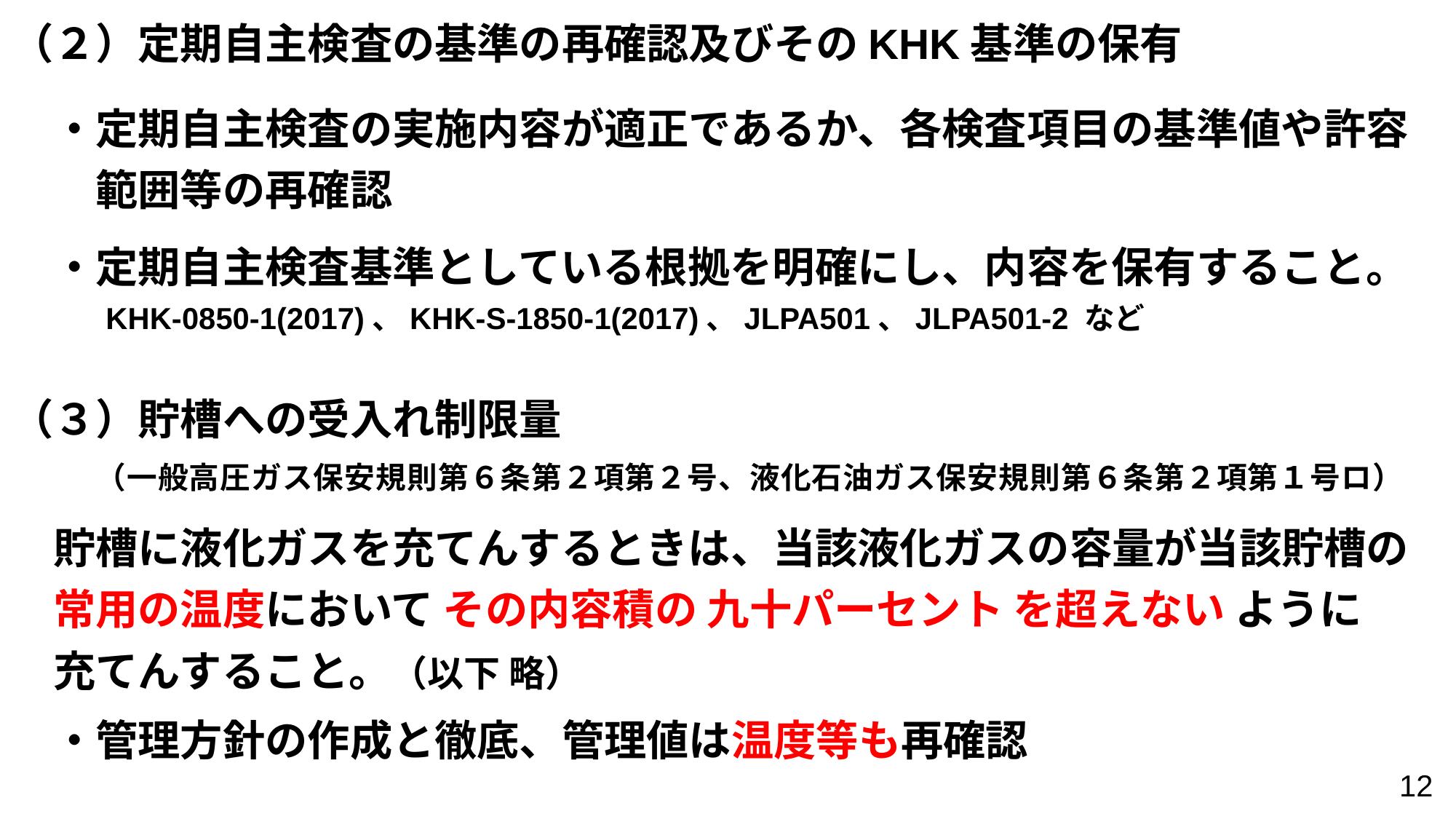

（２）定期自主検査の基準の再確認及びそのKHK基準の保有

　・定期自主検査の実施内容が適正であるか、各検査項目の基準値や許容
　　範囲等の再確認
　・定期自主検査基準としている根拠を明確にし、内容を保有すること。
　　KHK-0850-1(2017)、KHK-S-1850-1(2017)、JLPA501、JLPA501-2 など

（３）貯槽への受入れ制限量
　　（一般高圧ガス保安規則第６条第２項第２号、液化石油ガス保安規則第６条第２項第１号ロ）

　貯槽に液化ガスを充てんするときは、当該液化ガスの容量が当該貯槽の
　常用の温度において その内容積の 九十パーセント を超えない ように
　充てんすること。（以下 略）
　・管理方針の作成と徹底、管理値は温度等も再確認

 12